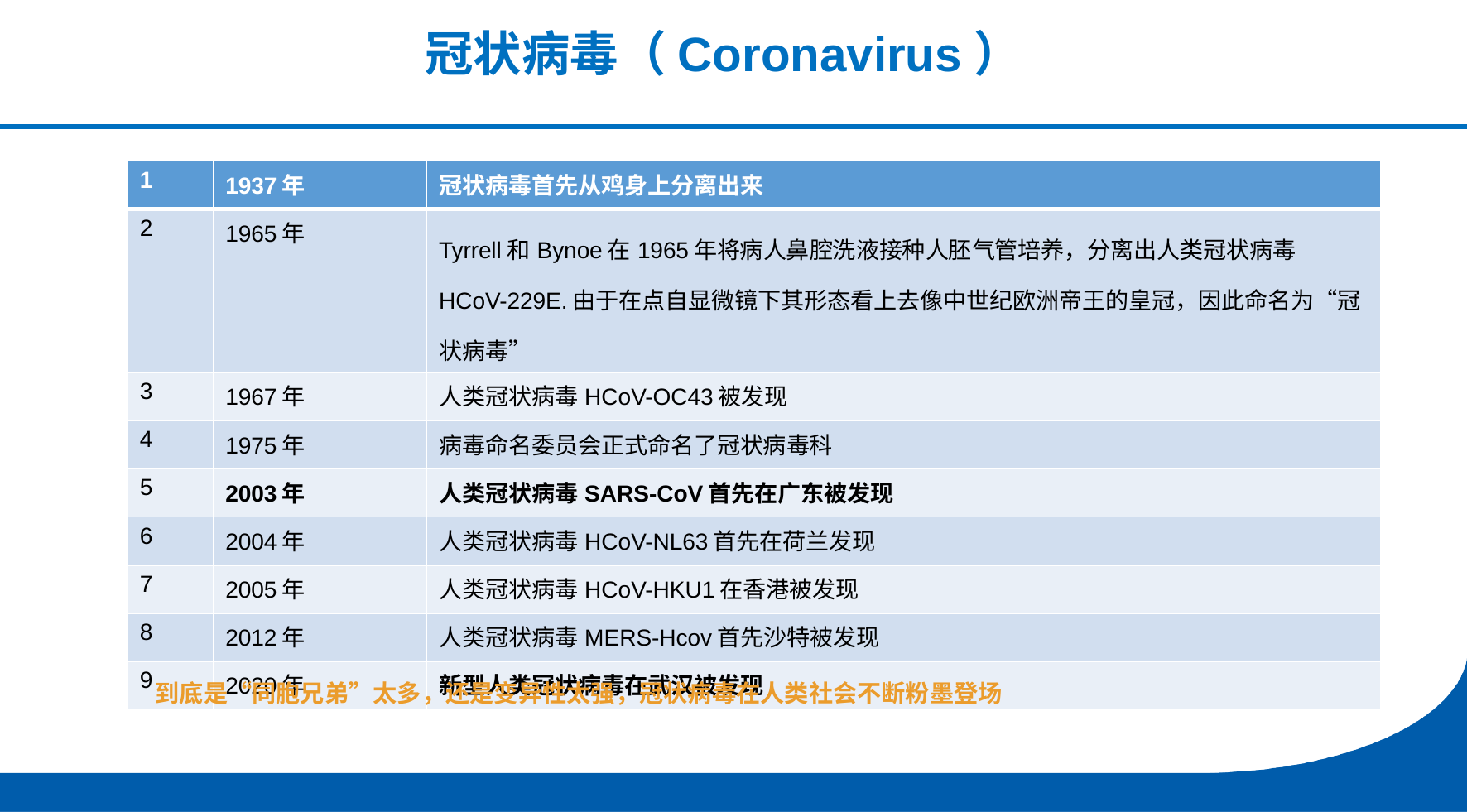

冠状病毒（Coronavirus）
| 1 | 1937年 | 冠状病毒首先从鸡身上分离出来 |
| --- | --- | --- |
| 2 | 1965年 | Tyrrell和Bynoe在1965年将病人鼻腔洗液接种人胚气管培养，分离出人类冠状病毒HCoV-229E.由于在点自显微镜下其形态看上去像中世纪欧洲帝王的皇冠，因此命名为“冠状病毒” |
| 3 | 1967年 | 人类冠状病毒HCoV-OC43被发现 |
| 4 | 1975年 | 病毒命名委员会正式命名了冠状病毒科 |
| 5 | 2003年 | 人类冠状病毒SARS-CoV首先在广东被发现 |
| 6 | 2004年 | 人类冠状病毒HCoV-NL63首先在荷兰发现 |
| 7 | 2005年 | 人类冠状病毒HCoV-HKU1在香港被发现 |
| 8 | 2012年 | 人类冠状病毒MERS-Hcov首先沙特被发现 |
| 9 | 2020年 | 新型人类冠状病毒在武汉被发现 |
到底是“同胞兄弟”太多，还是变异性太强，冠状病毒在人类社会不断粉墨登场